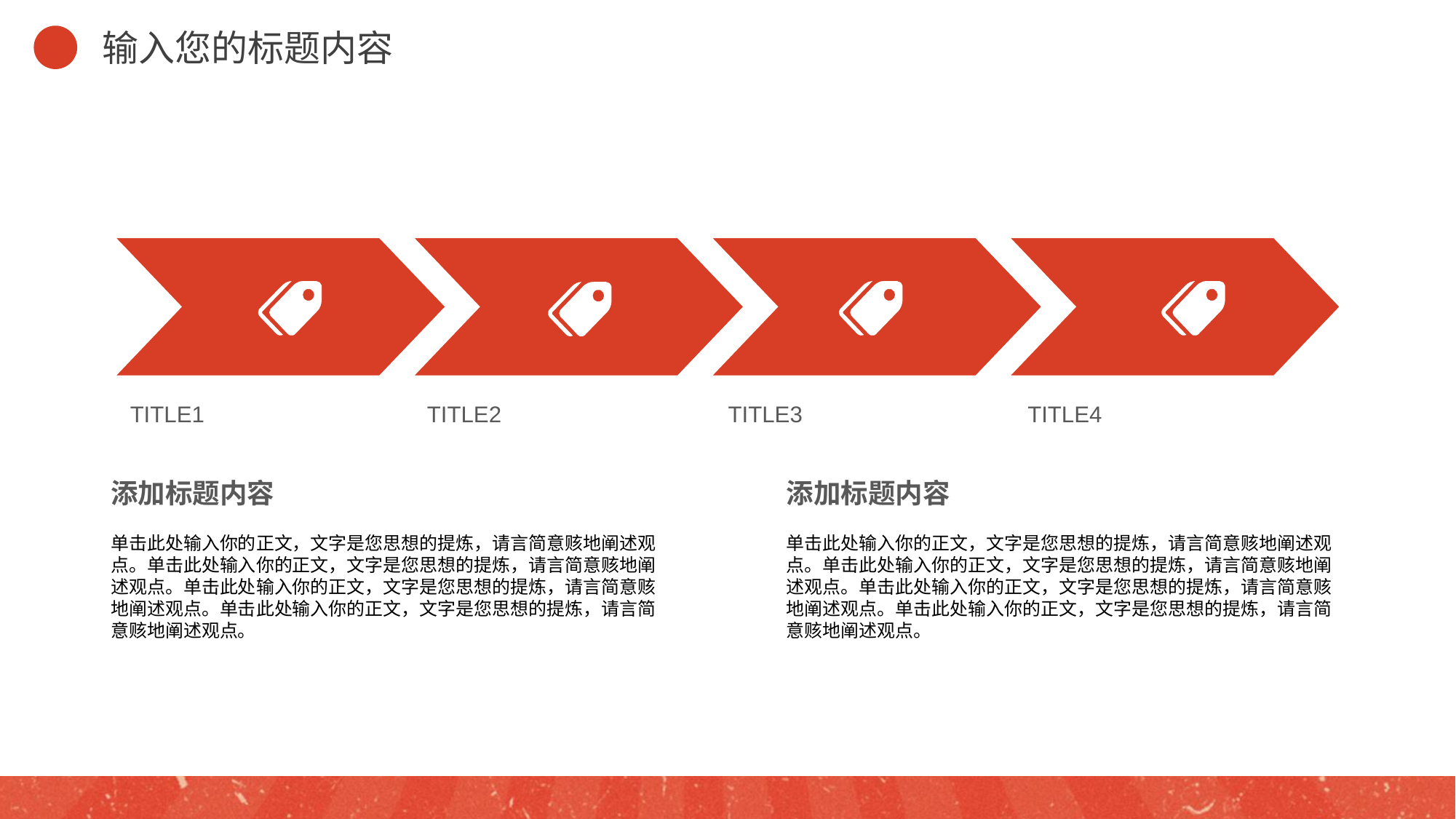

输入您的标题内容

TITLE3

TITLE1
TITLE2
TITLE4
添加标题内容
单击此处输入你的正文，文字是您思想的提炼，请言简意赅地阐述观点。单击此处输入你的正文，文字是您思想的提炼，请言简意赅地阐述观点。单击此处输入你的正文，文字是您思想的提炼，请言简意赅地阐述观点。单击此处输入你的正文，文字是您思想的提炼，请言简意赅地阐述观点。

添加标题内容
单击此处输入你的正文，文字是您思想的提炼，请言简意赅地阐述观点。单击此处输入你的正文，文字是您思想的提炼，请言简意赅地阐述观点。单击此处输入你的正文，文字是您思想的提炼，请言简意赅地阐述观点。单击此处输入你的正文，文字是您思想的提炼，请言简意赅地阐述观点。